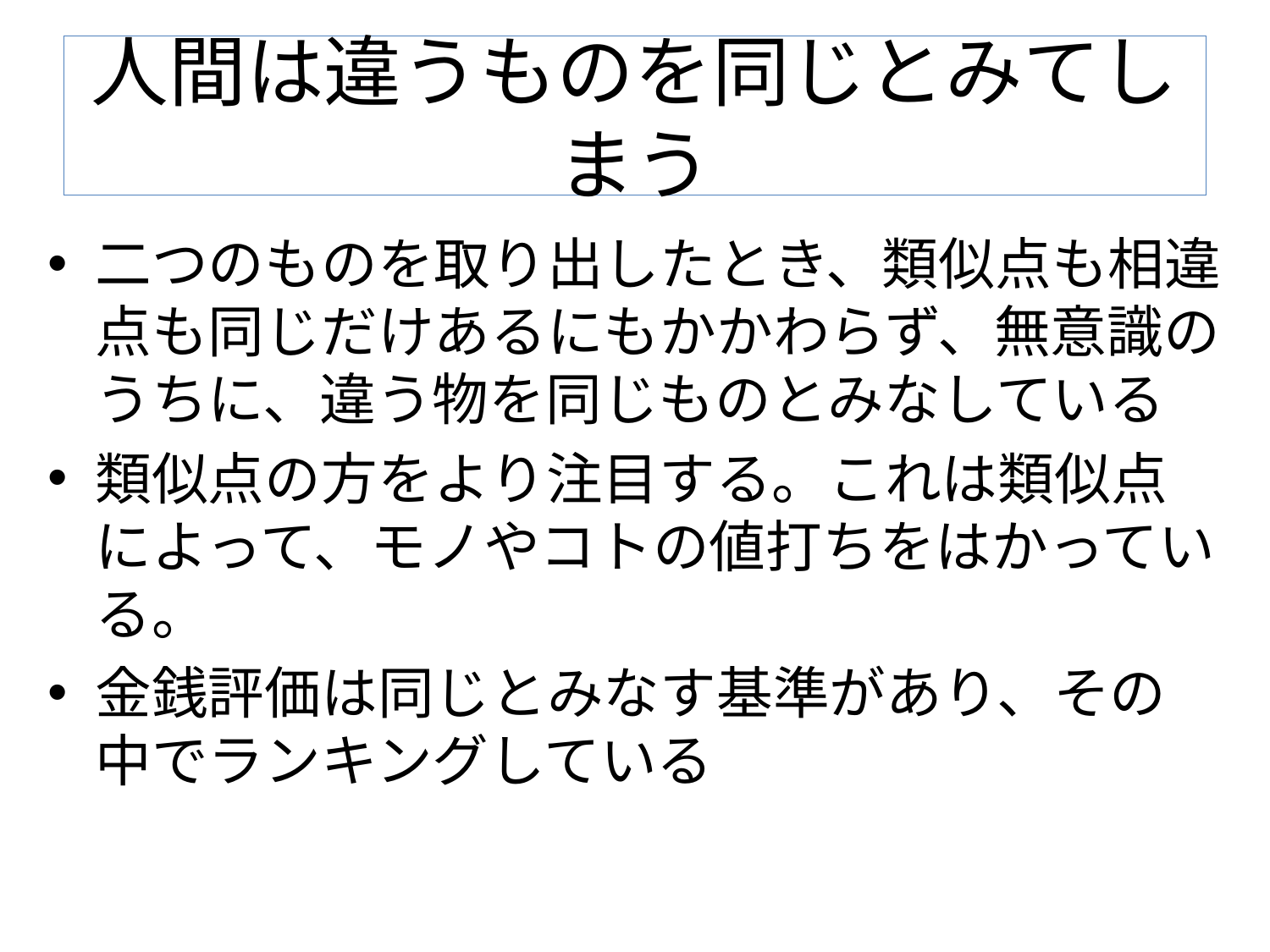

# 人間は違うものを同じとみてしまう
二つのものを取り出したとき、類似点も相違点も同じだけあるにもかかわらず、無意識のうちに、違う物を同じものとみなしている
類似点の方をより注目する。これは類似点によって、モノやコトの値打ちをはかっている。
金銭評価は同じとみなす基準があり、その中でランキングしている